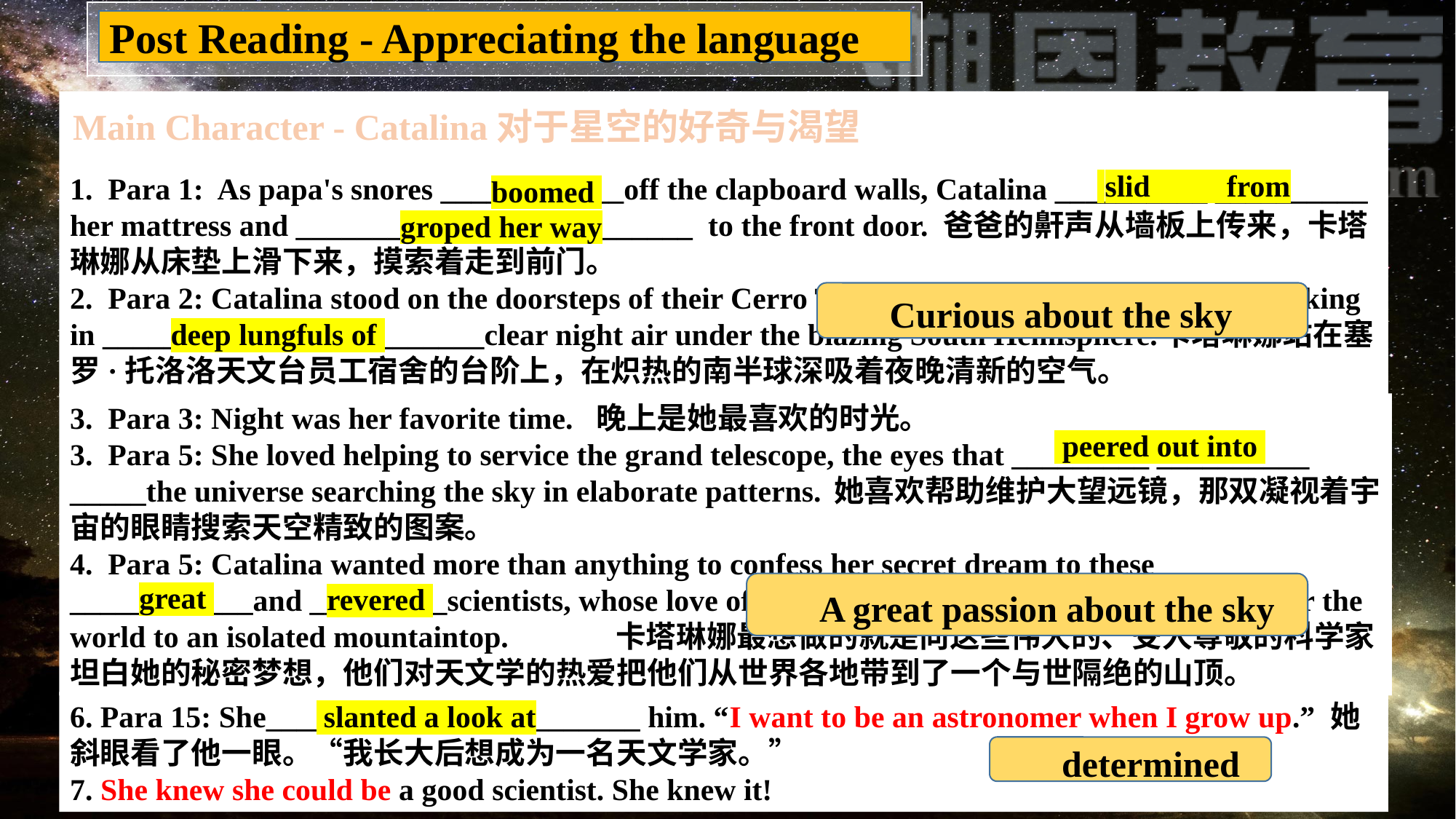

Post Reading - Appreciating the language

1.  Para 1:  As papa's snores ____________off the clapboard walls, Catalina __________ __________ her mattress and _________ ______ __________  to the front door.	爸爸的鼾声从墙板上传来，卡塔琳娜从床垫上滑下来，摸索着走到前门。
2.  Para 2: Catalina stood on the doorsteps of their Cerro Tololo observatory staff housing, drinking in _________ _______ ________clear night air under the blazing South Hemisphere.	卡塔琳娜站在塞罗·托洛洛天文台员工宿舍的台阶上，在炽热的南半球深吸着夜晚清新的空气。

Main Character - Catalina对于星空的好奇与渴望
 slid          from
boomed
groped her way
Curious about the sky
deep lungfuls of
3.  Para 3: Night was her favorite time.  晚上是她最喜欢的时光。
3.  Para 5: She loved helping to service the grand telescope, the eyes that _________ __________ _____the universe searching the sky in elaborate patterns.	她喜欢帮助维护大望远镜，那双凝视着宇宙的眼睛搜索天空精致的图案。
4.  Para 5: Catalina wanted more than anything to confess her secret dream to these ____________and _________scientists, whose love of astronomy had brought them from all over the world to an isolated mountaintop.	卡塔琳娜最想做的就是向这些伟大的、受人尊敬的科学家坦白她的秘密梦想，他们对天文学的热爱把他们从世界各地带到了一个与世隔绝的山顶。
 peered out into
great
A great passion about the sky
revered
6. Para 15: She_____ ______ _____ _______ him. “I want to be an astronomer when I grow up.” 她斜眼看了他一眼。“我长大后想成为一名天文学家。”
7. She knew she could be a good scientist. She knew it!
 slanted a look at
determined